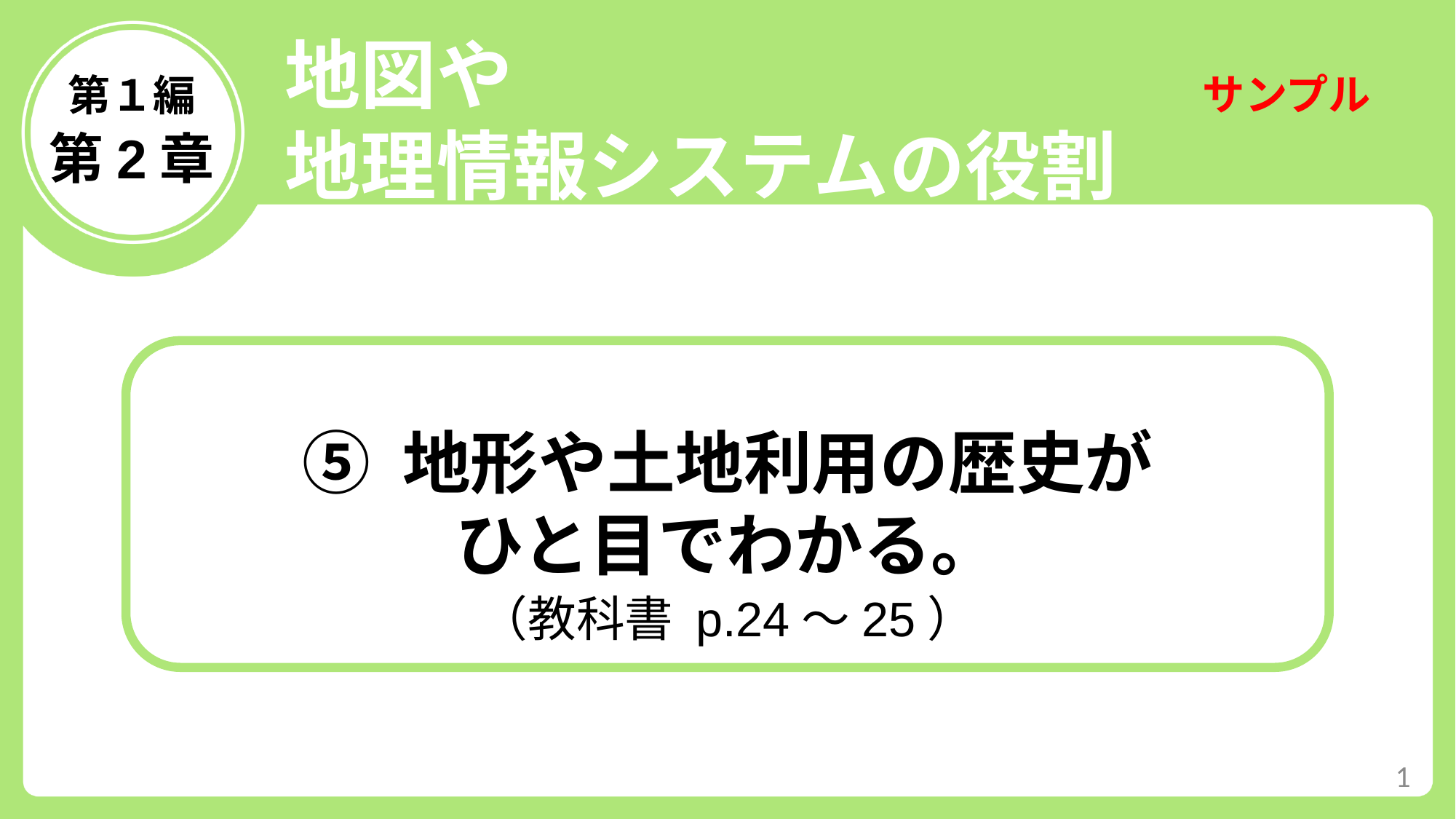

地図や
地理情報システムの役割
第１編
第2章

⑤ 地形や土地利用の歴史が
ひと目でわかる。
（教科書 p.24〜25）